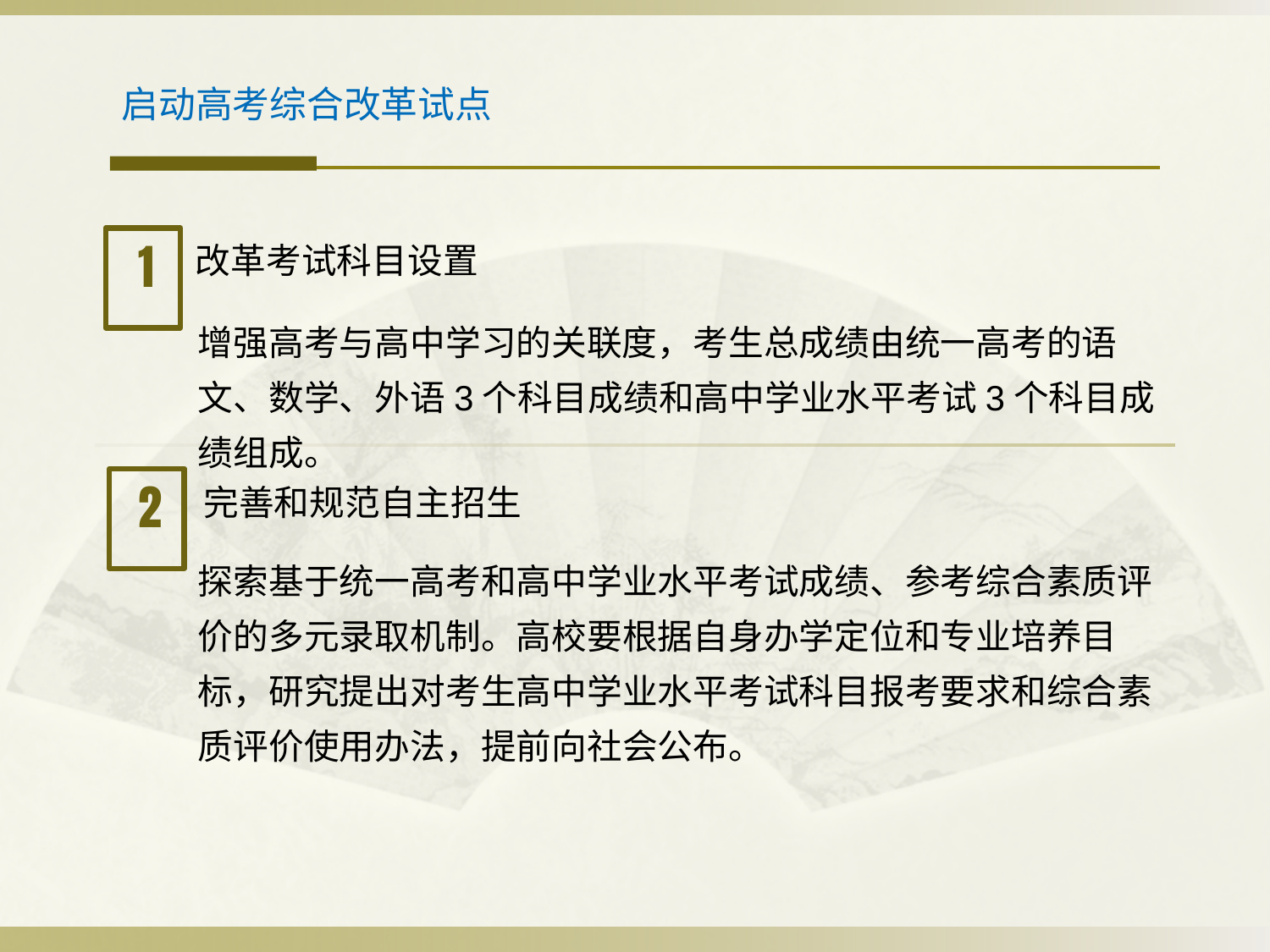

启动高考综合改革试点

改革考试科目设置

1
增强高考与高中学习的关联度，考生总成绩由统一高考的语文、数学、外语3个科目成绩和高中学业水平考试3个科目成绩组成。
完善和规范自主招生

2
探索基于统一高考和高中学业水平考试成绩、参考综合素质评价的多元录取机制。高校要根据自身办学定位和专业培养目标，研究提出对考生高中学业水平考试科目报考要求和综合素质评价使用办法，提前向社会公布。